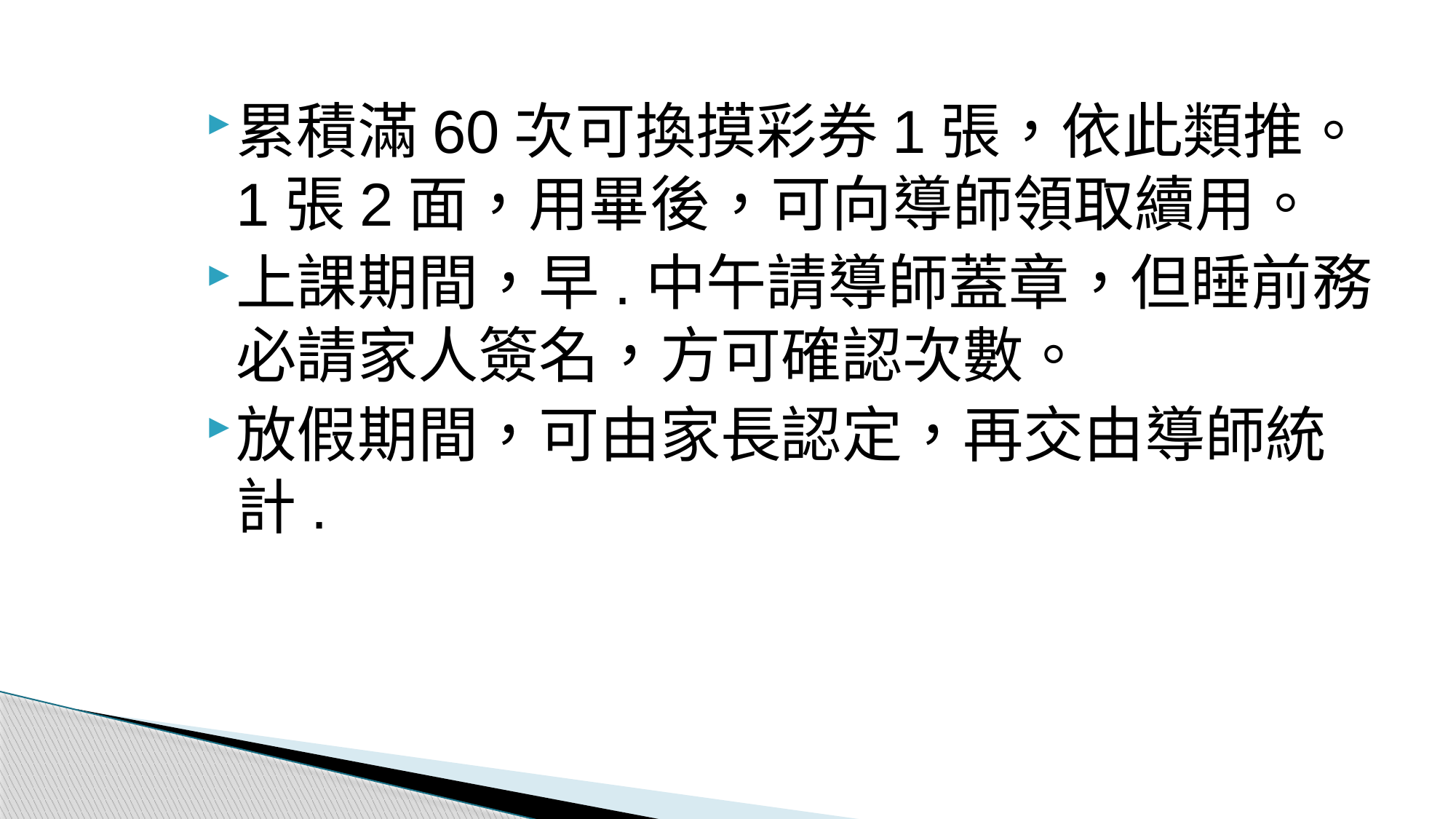

累積滿60次可換摸彩券1張，依此類推。1張2面，用畢後，可向導師領取續用。
上課期間，早.中午請導師蓋章，但睡前務必請家人簽名，方可確認次數。
放假期間，可由家長認定，再交由導師統計.